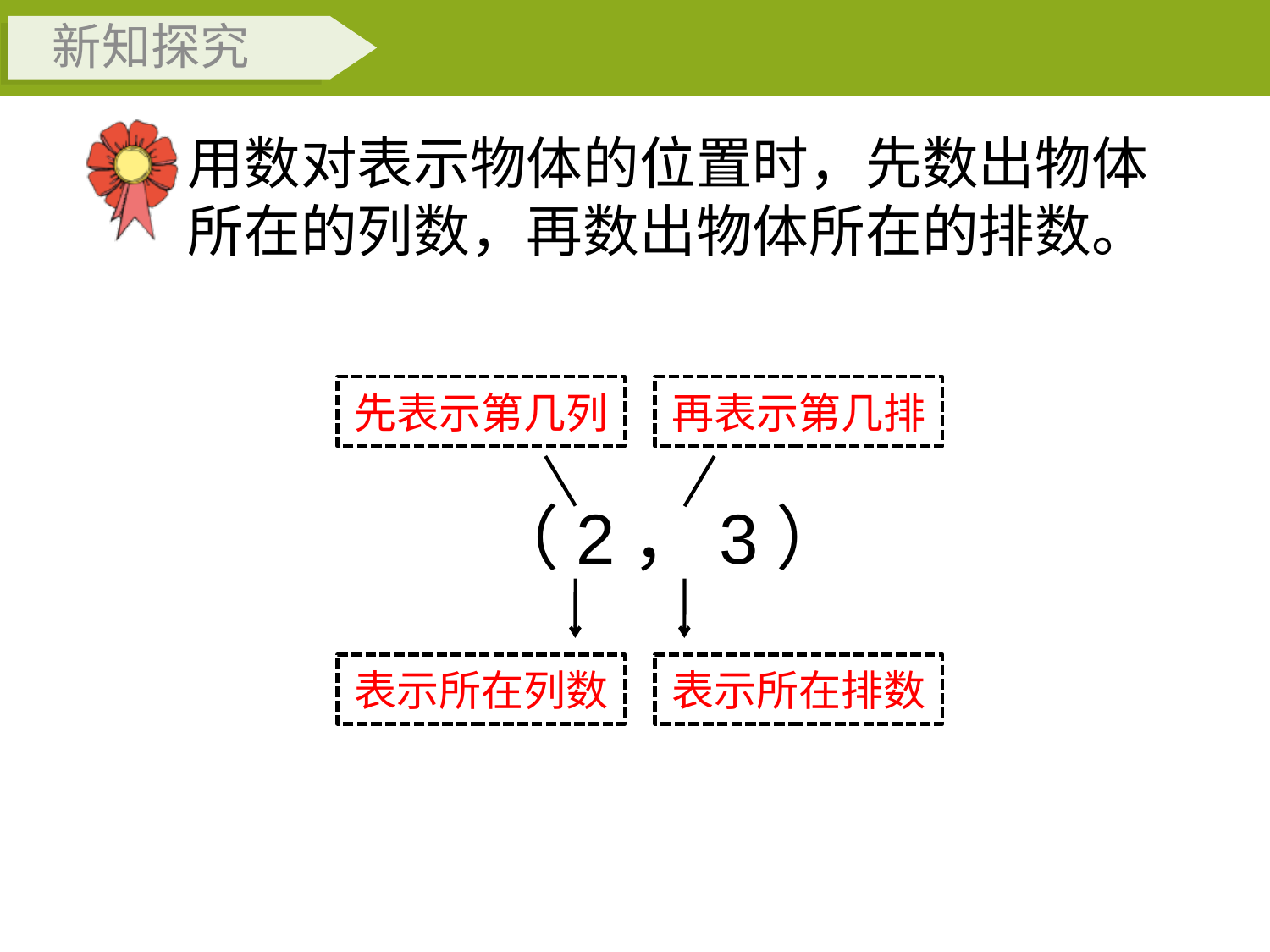

新知探究
# 用数对表示物体的位置时，先数出物体所在的列数，再数出物体所在的排数。
先表示第几列
再表示第几排
（2，3）
表示所在列数
表示所在排数